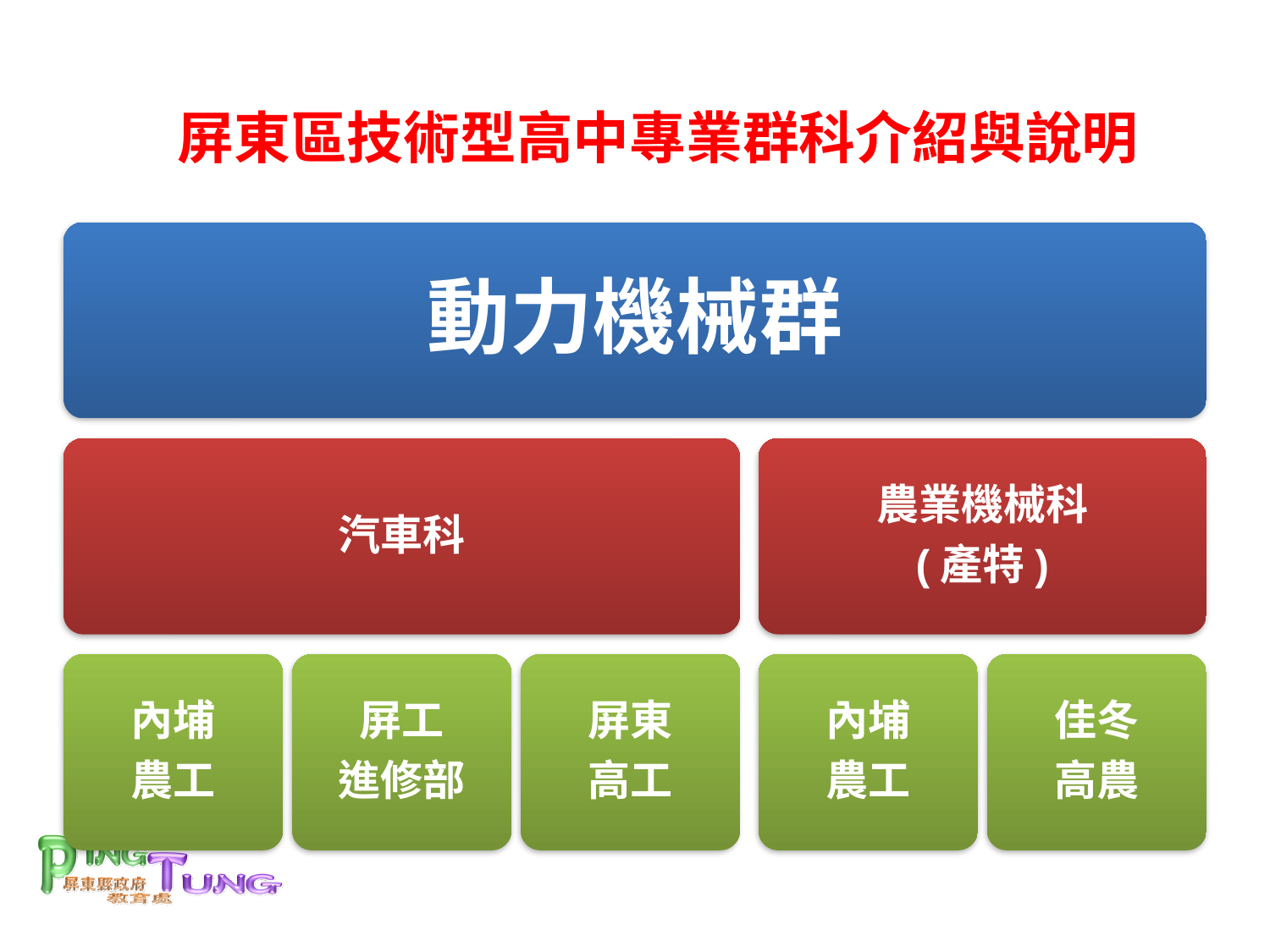

屏東區技術型高中專業群科介紹與說明

動力機械群

汽車科
農業機械科
(產特)

內埔
農工
屏工
進修部
屏東
高工
內埔
農工
佳冬
高農